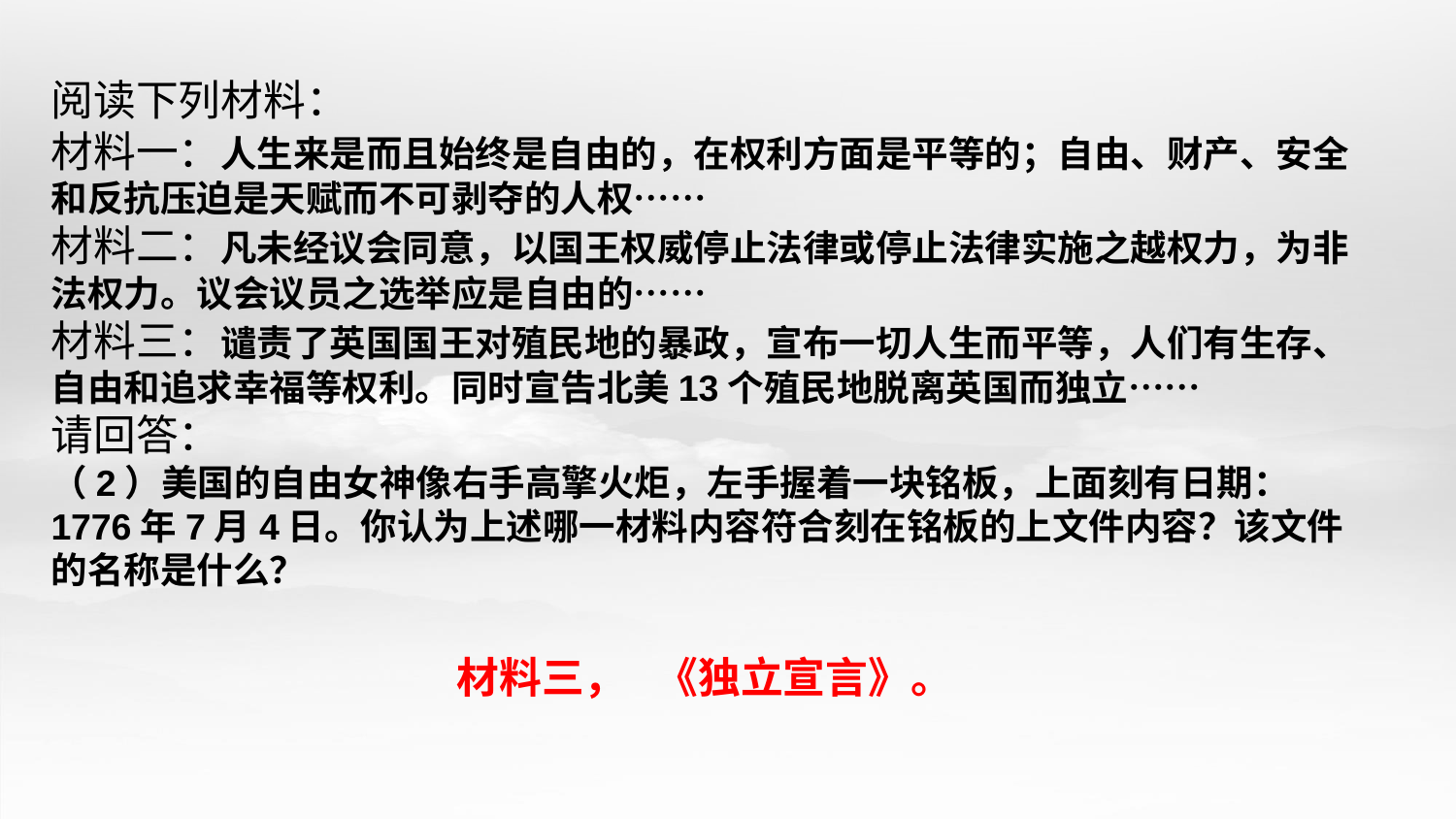

阅读下列材料：
材料一：人生来是而且始终是自由的，在权利方面是平等的；自由、财产、安全和反抗压迫是天赋而不可剥夺的人权……
材料二：凡未经议会同意，以国王权威停止法律或停止法律实施之越权力，为非法权力。议会议员之选举应是自由的……
材料三：谴责了英国国王对殖民地的暴政，宣布一切人生而平等，人们有生存、自由和追求幸福等权利。同时宣告北美13个殖民地脱离英国而独立……
请回答：
（2）美国的自由女神像右手高擎火炬，左手握着一块铭板，上面刻有日期：1776年7月4日。你认为上述哪一材料内容符合刻在铭板的上文件内容？该文件的名称是什么？

材料三，   《独立宣言》。